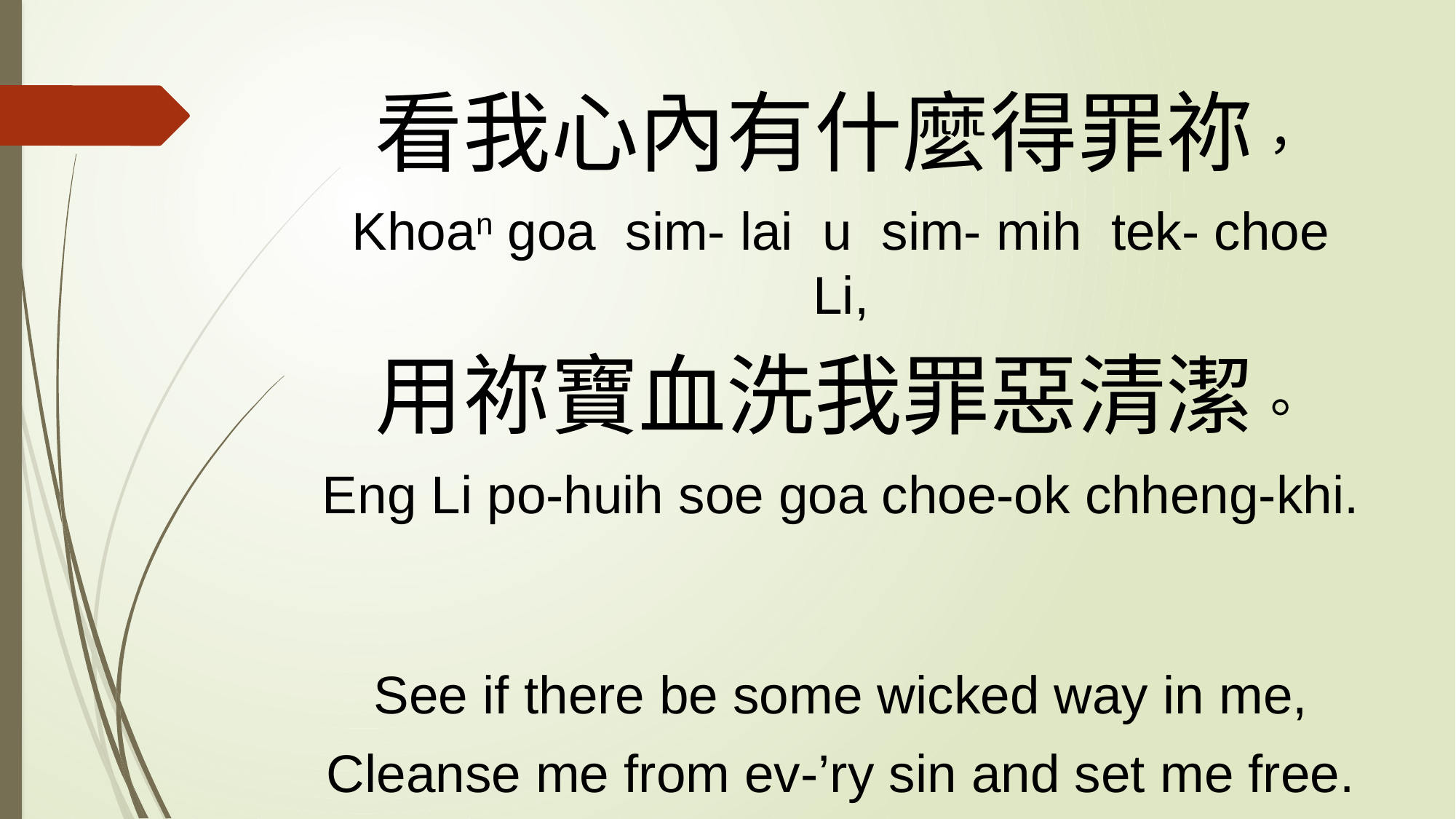

看我心內有什麼得罪祢，
Khoan goa  sim- lai  u  sim- mih  tek- choe Li,
用祢寶血洗我罪惡清潔。
Eng Li po-huih soe goa choe-ok chheng-khi.

See if there be some wicked way in me,
Cleanse me from ev-’ry sin and set me free.